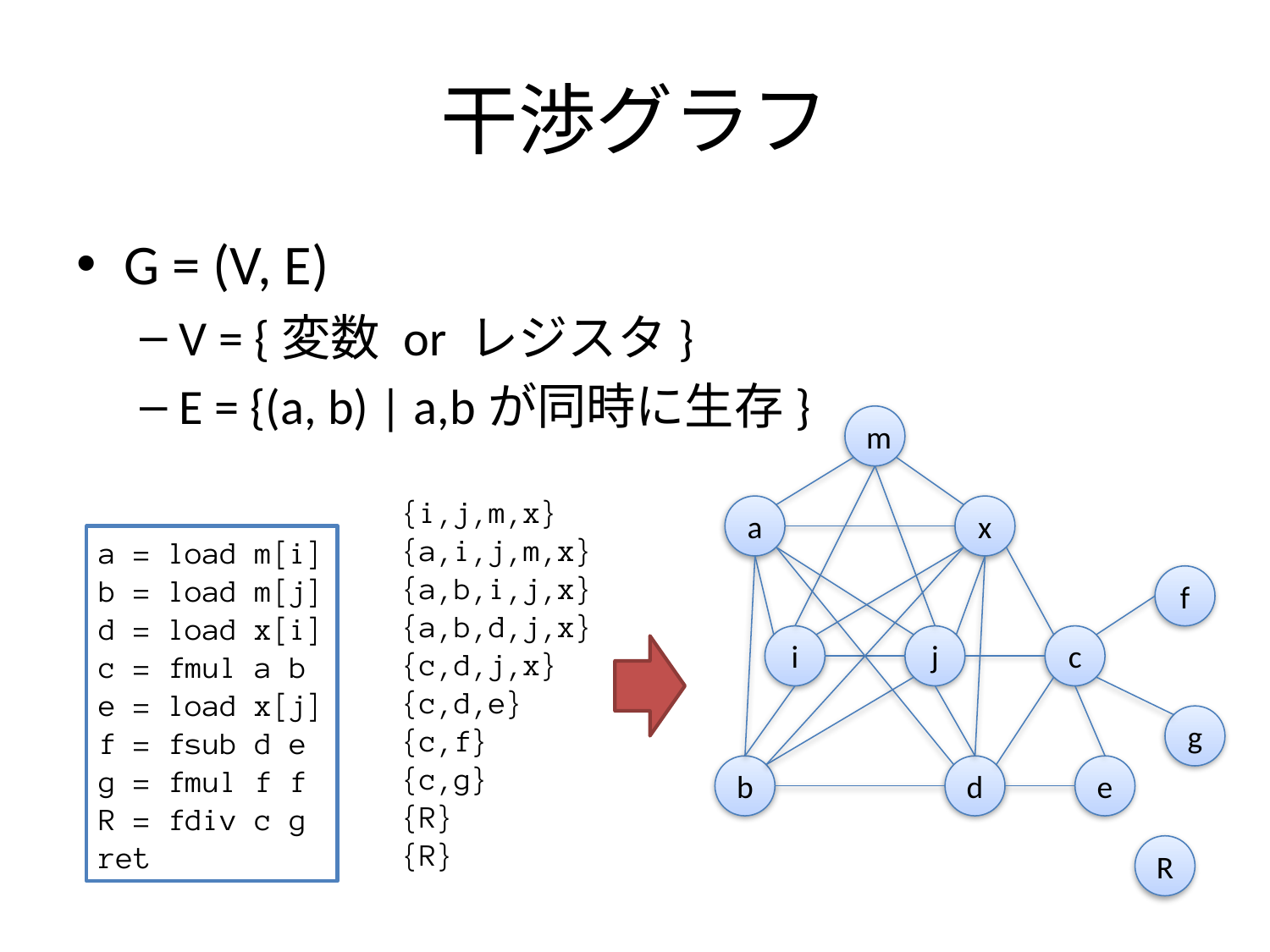

# 干渉グラフ
G = (V, E)
V = {変数 or レジスタ}
E = {(a, b) | a,bが同時に生存}
m
{i,j,m,x}
{a,i,j,m,x}
{a,b,i,j,x}
{a,b,d,j,x}
{c,d,j,x}
{c,d,e}
{c,f}
{c,g}
{R}
{R}
a
x
a = load m[i]
b = load m[j]
d = load x[i]
c = fmul a b
e = load x[j]
f = fsub d e
g = fmul f f
R = fdiv c g
ret
f
i
j
c

g
b
d
e
R